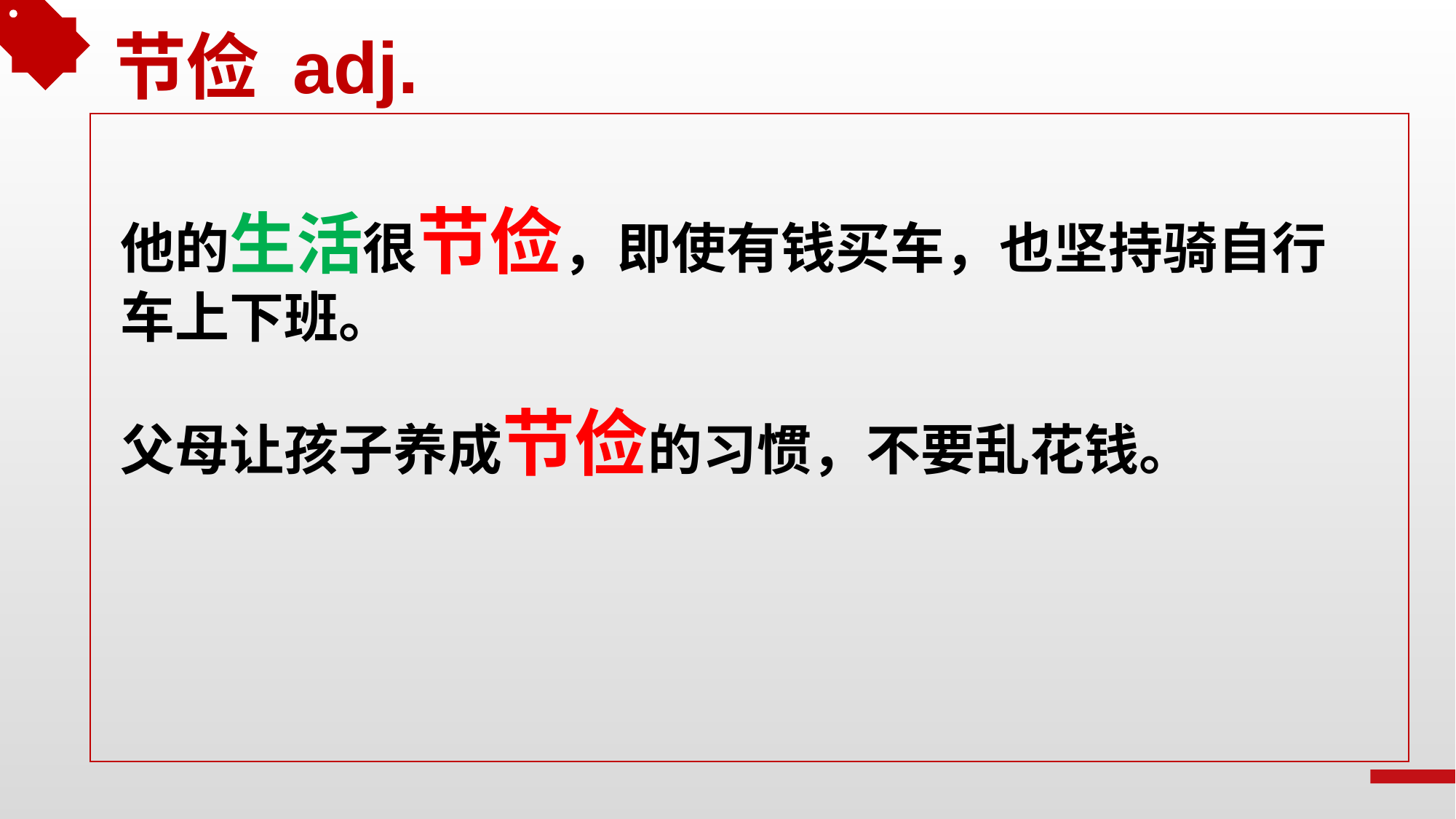

节俭 adj.

他的生活很节俭，即使有钱买车，也坚持骑自行车上下班。
父母让孩子养成节俭的习惯，不要乱花钱。